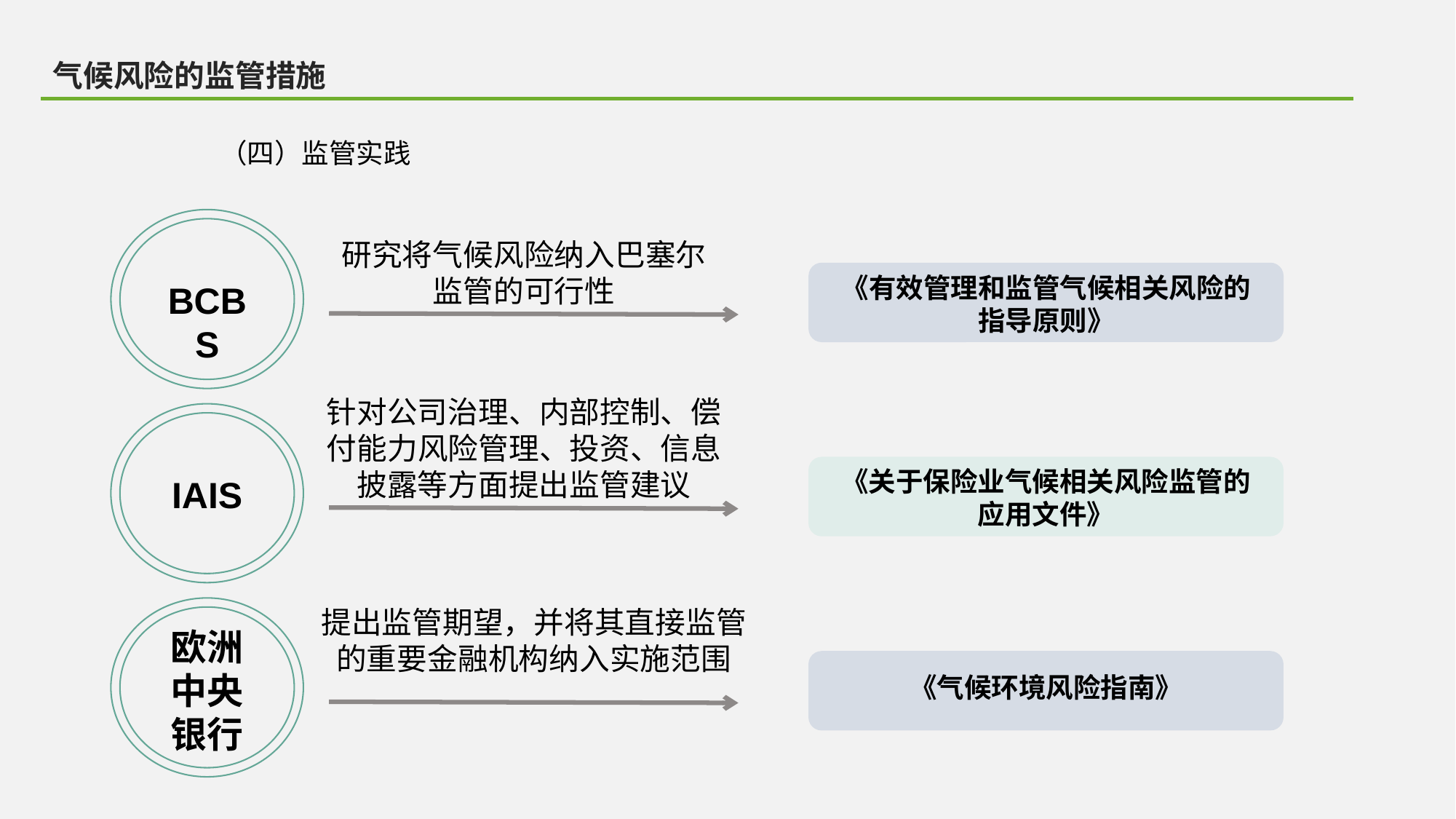

气候风险的监管措施
（四）监管实践

BCBS
研究将气候风险纳入巴塞尔监管的可行性

《有效管理和监管气候相关风险的指导原则》
针对公司治理、内部控制、偿付能力风险管理、投资、信息披露等方面提出监管建议

IAIS

《关于保险业气候相关风险监管的应用文件》

欧洲中央银行
提出监管期望，并将其直接监管的重要金融机构纳入实施范围

《气候环境风险指南》